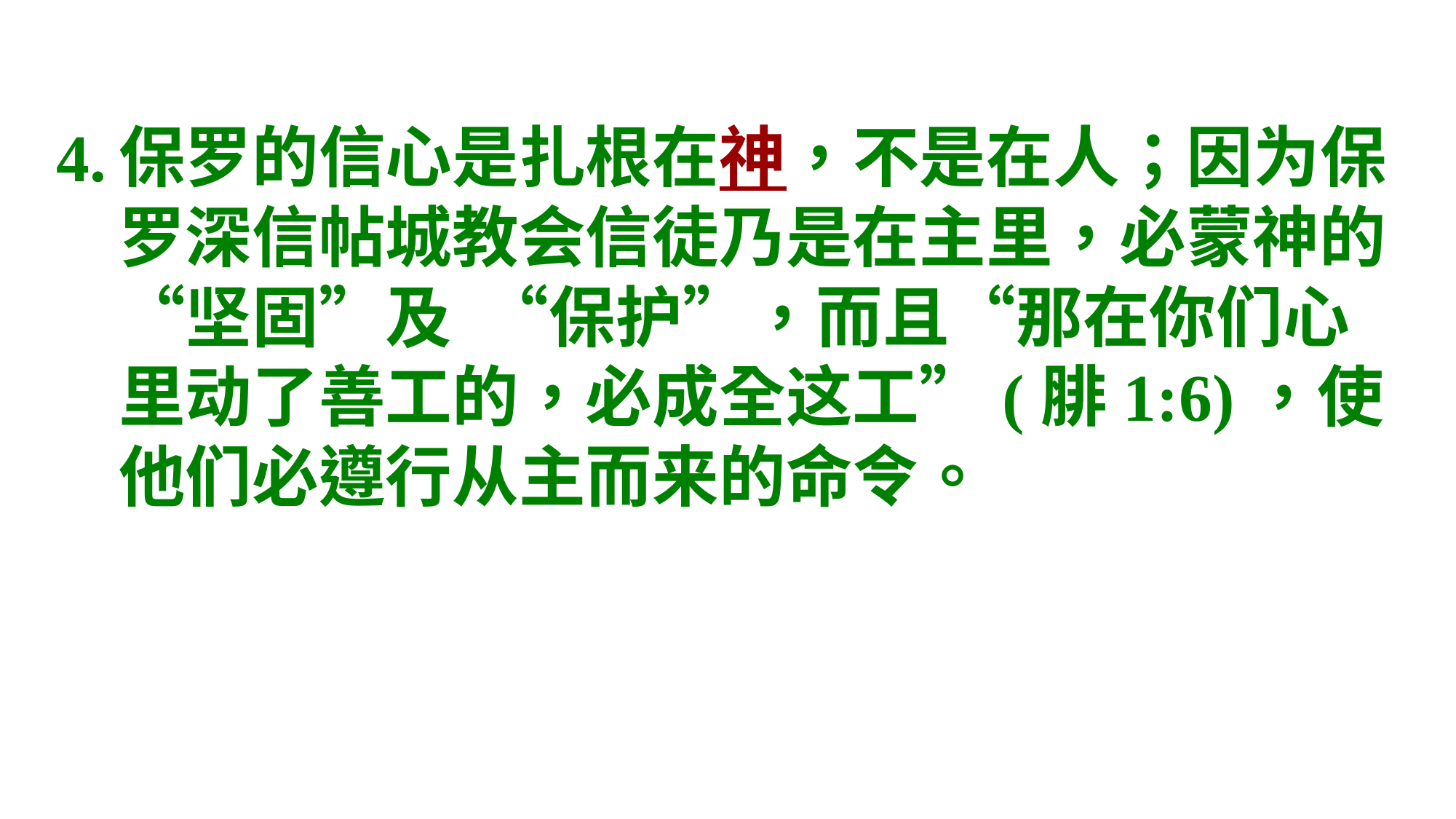

4.	保罗的信心是扎根在神，不是在人；因为保罗深信帖城教会信徒乃是在主里，必蒙神的“坚固”及  “保护”，而且“那在你们心里动了善工的，必成全这工”(腓1:6)，使他们必遵行从主而来的命令。